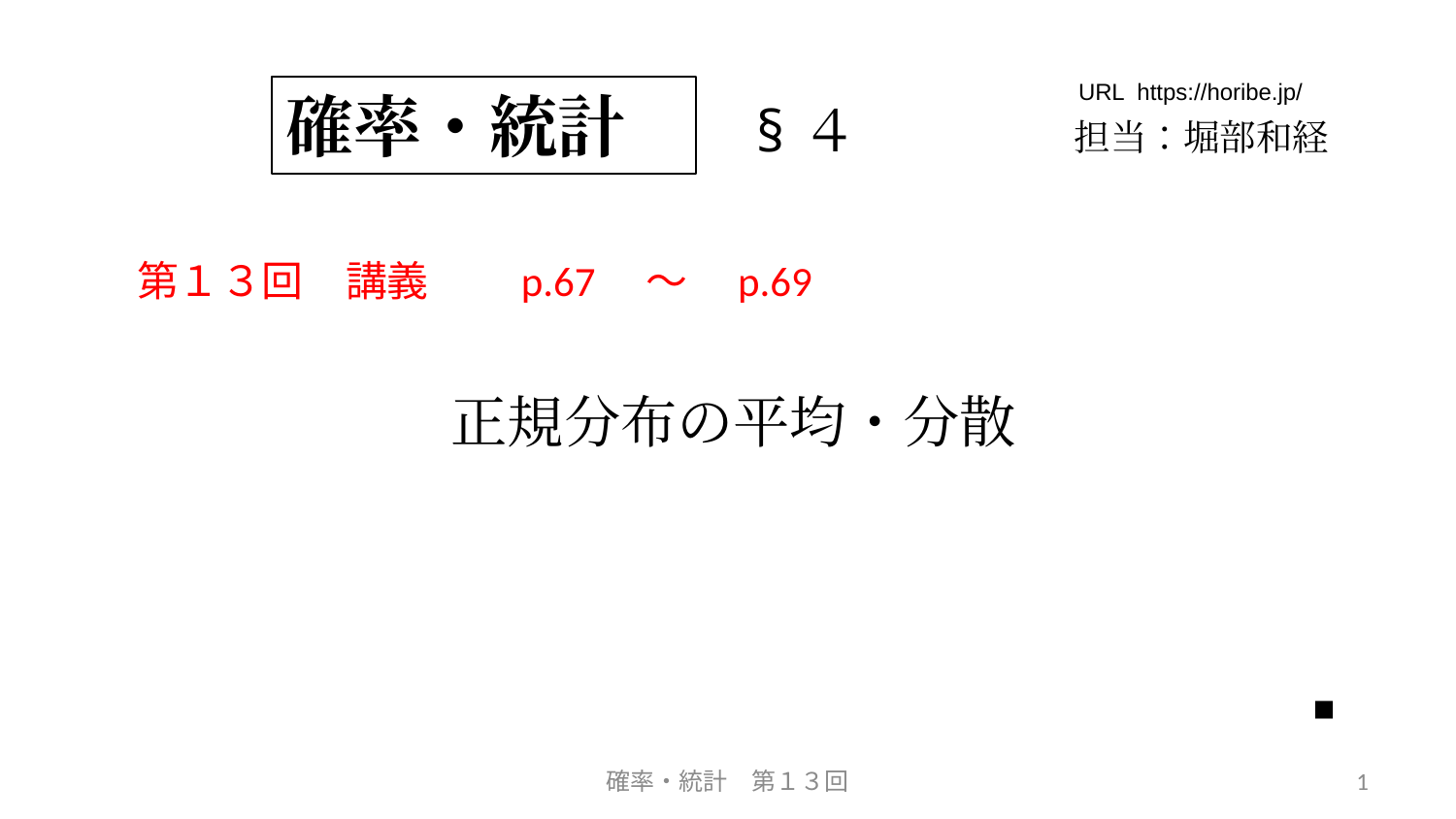

URL  https://horibe.jp/
確率・統計
§４
担当：堀部和経
第１３回　講義　　p.67　～　p.69
正規分布の平均・分散
■

確率・統計　第１３回
1